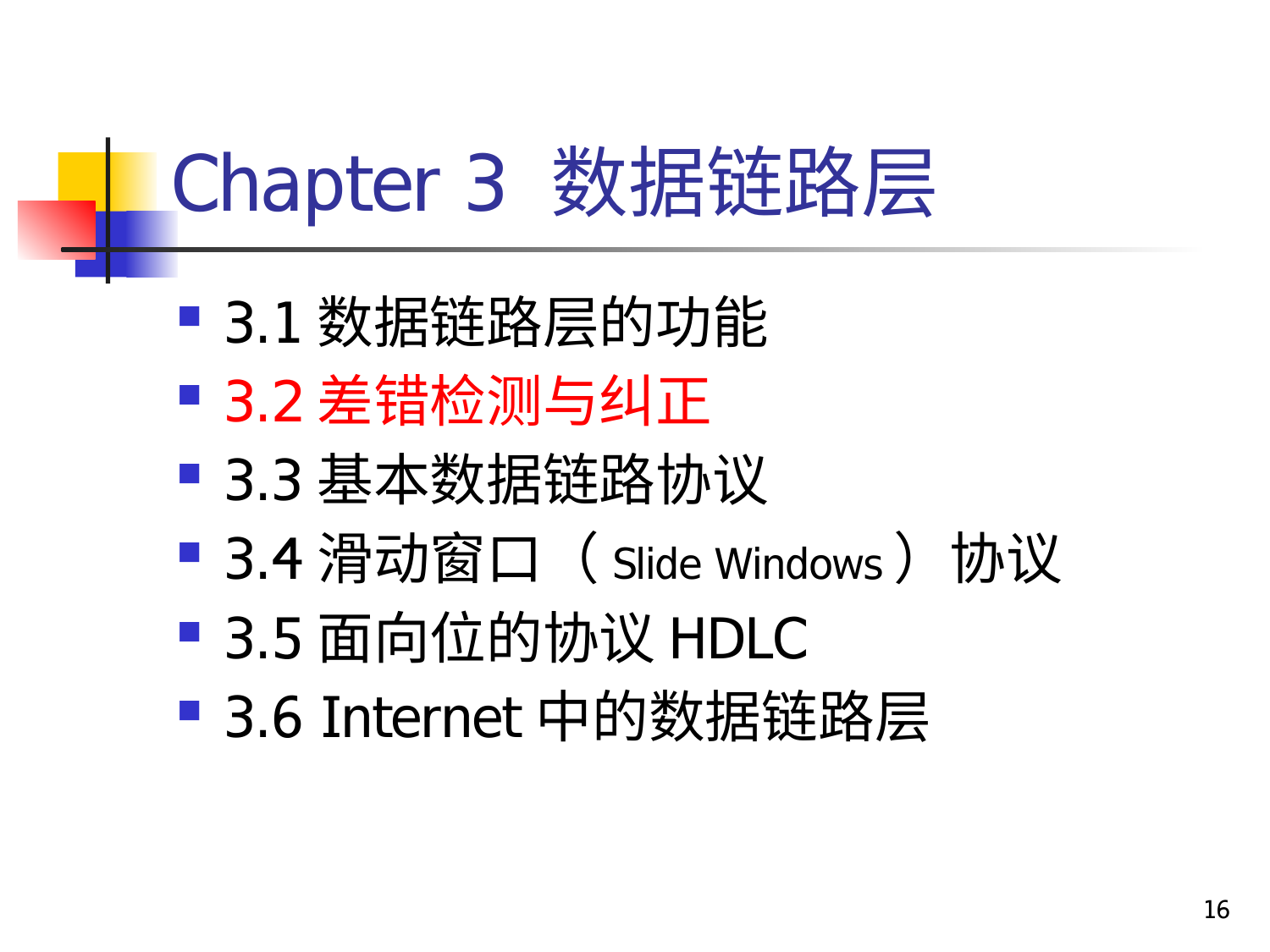

# Chapter 3 数据链路层
3.1数据链路层的功能
3.2差错检测与纠正
3.3基本数据链路协议
3.4滑动窗口（Slide Windows）协议
3.5面向位的协议HDLC
3.6 Internet中的数据链路层
16